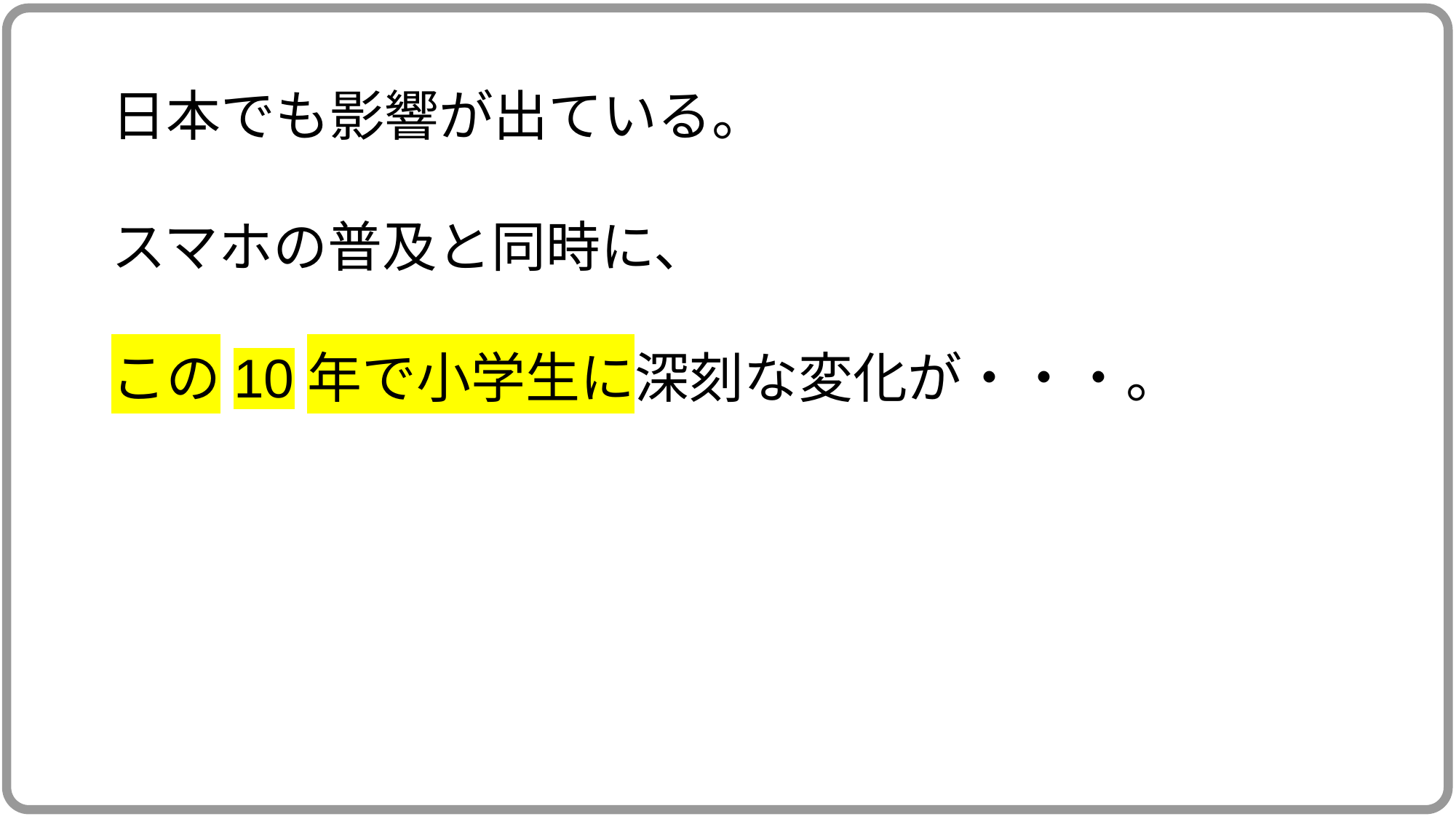

日本でも影響が出ている。

スマホの普及と同時に、

この10年で小学生に深刻な変化が・・・。